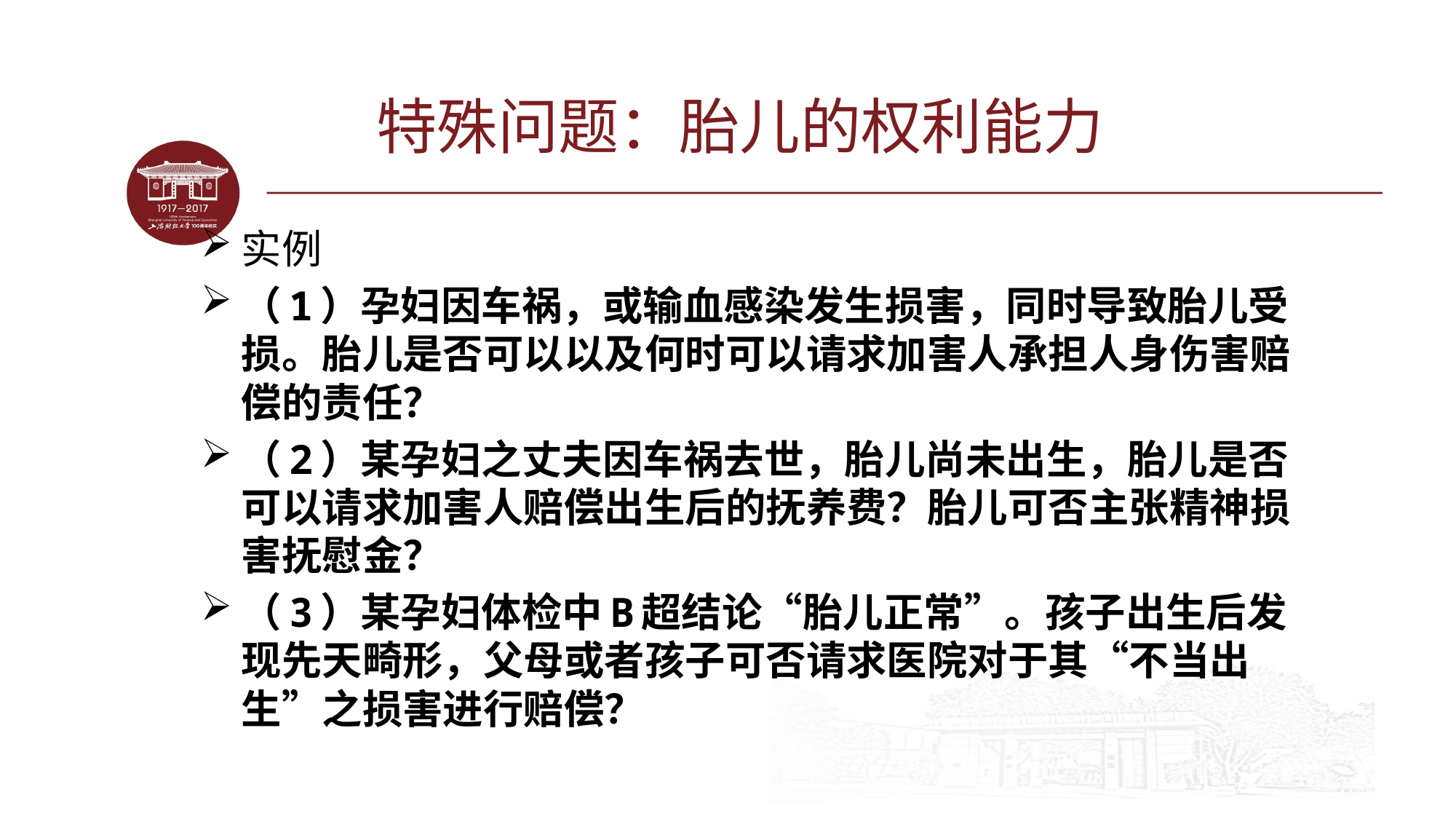

# 特殊问题：胎儿的权利能力
实例
（1）孕妇因车祸，或输血感染发生损害，同时导致胎儿受损。胎儿是否可以以及何时可以请求加害人承担人身伤害赔偿的责任？
（2）某孕妇之丈夫因车祸去世，胎儿尚未出生，胎儿是否可以请求加害人赔偿出生后的抚养费？胎儿可否主张精神损害抚慰金？
（3）某孕妇体检中B超结论“胎儿正常”。孩子出生后发现先天畸形，父母或者孩子可否请求医院对于其“不当出生”之损害进行赔偿？